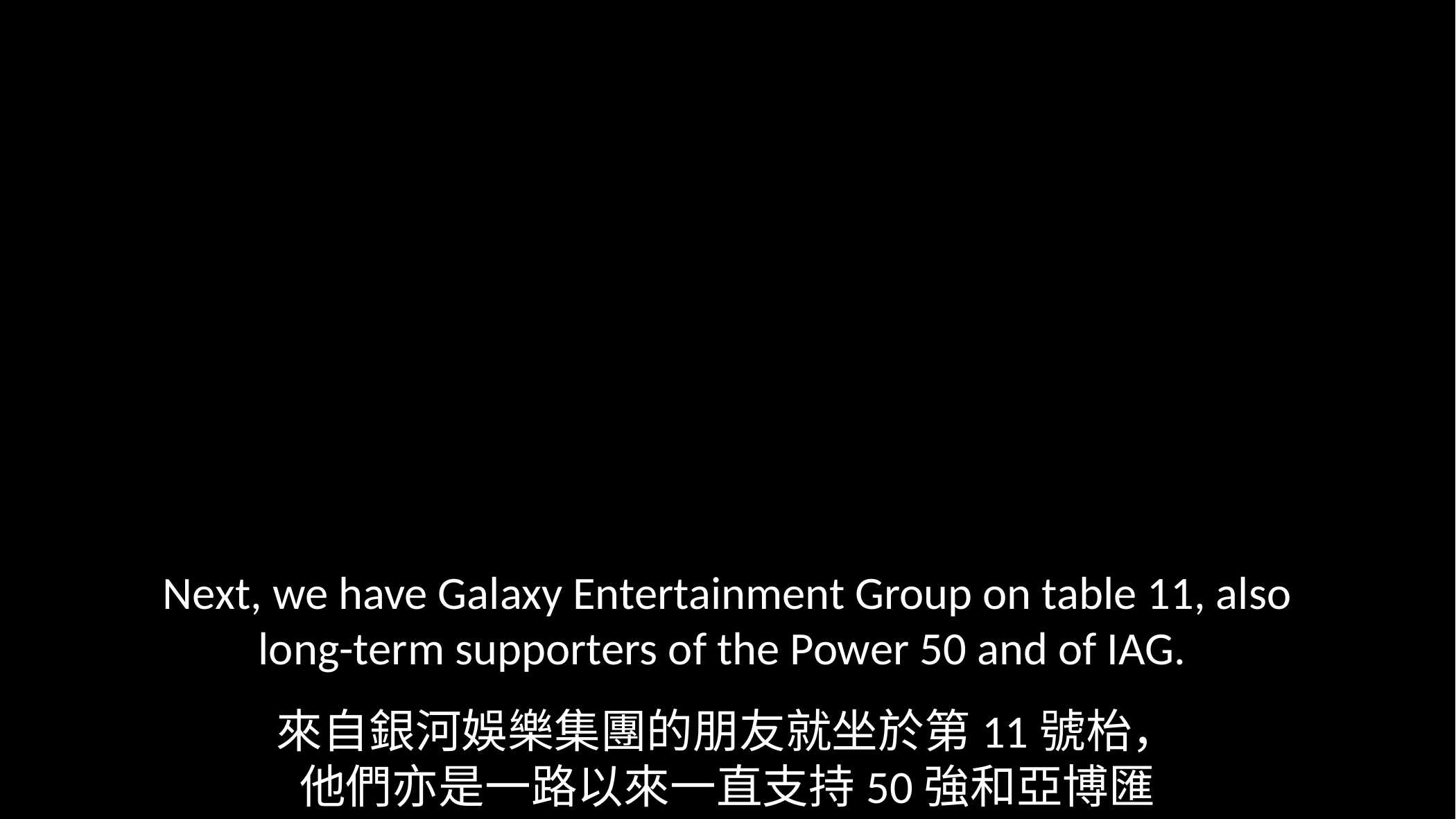

Next, we have Galaxy Entertainment Group on table 11, also long-term supporters of the Power 50 and of IAG.

來自銀河娛樂集團的朋友就坐於第11號枱，
他們亦是一路以來一直支持50強和亞博匯